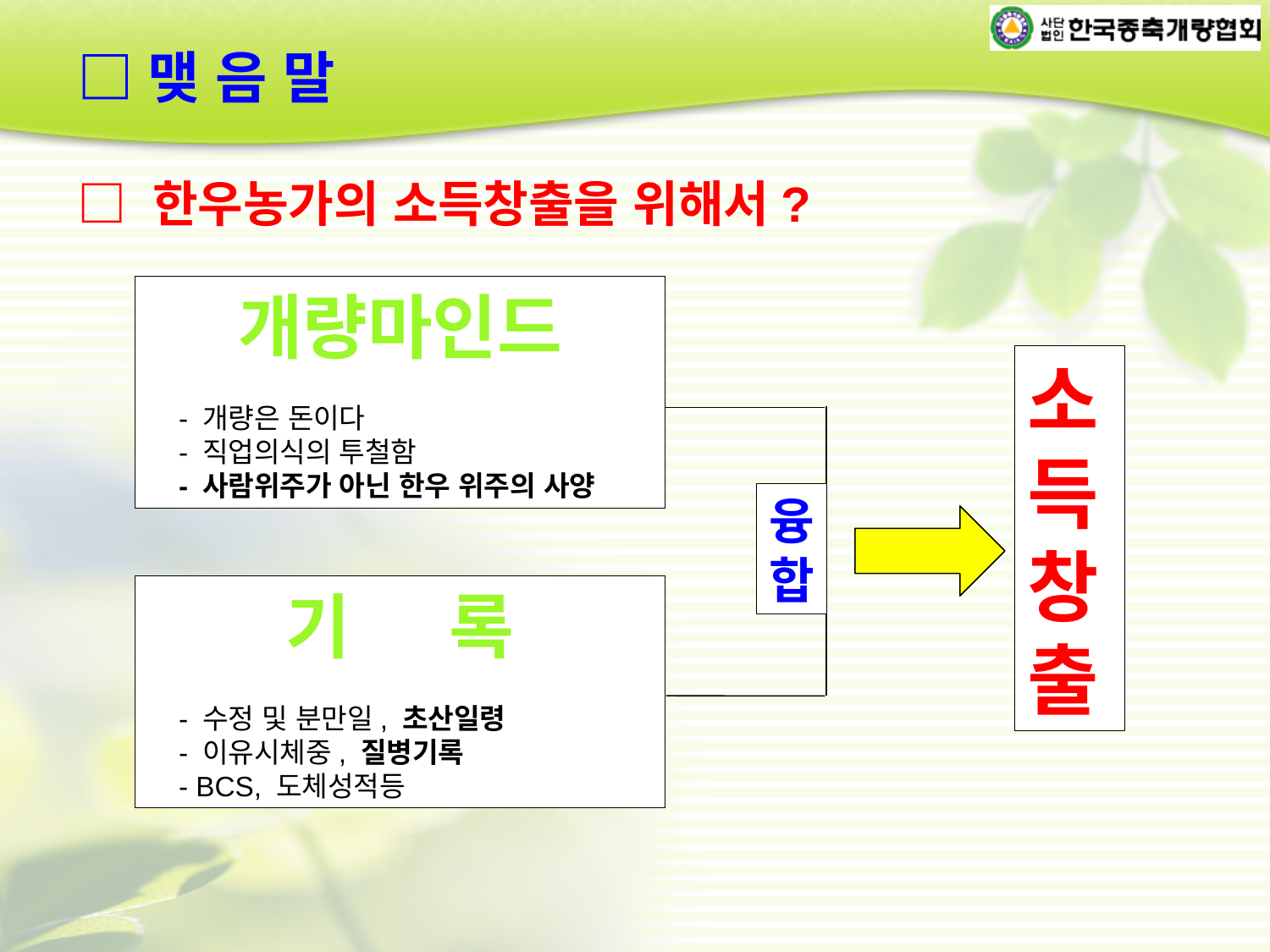

□맺 음 말
□ 한우농가의 소득창출을 위해서?
개량마인드

    - 개량은 돈이다
    - 직업의식의 투철함
    - 사람위주가 아닌 한우 위주의 사양
소
득
창
출
융합

기     록

    - 수정 및 분만일, 초산일령
    - 이유시체중, 질병기록
    - BCS, 도체성적등